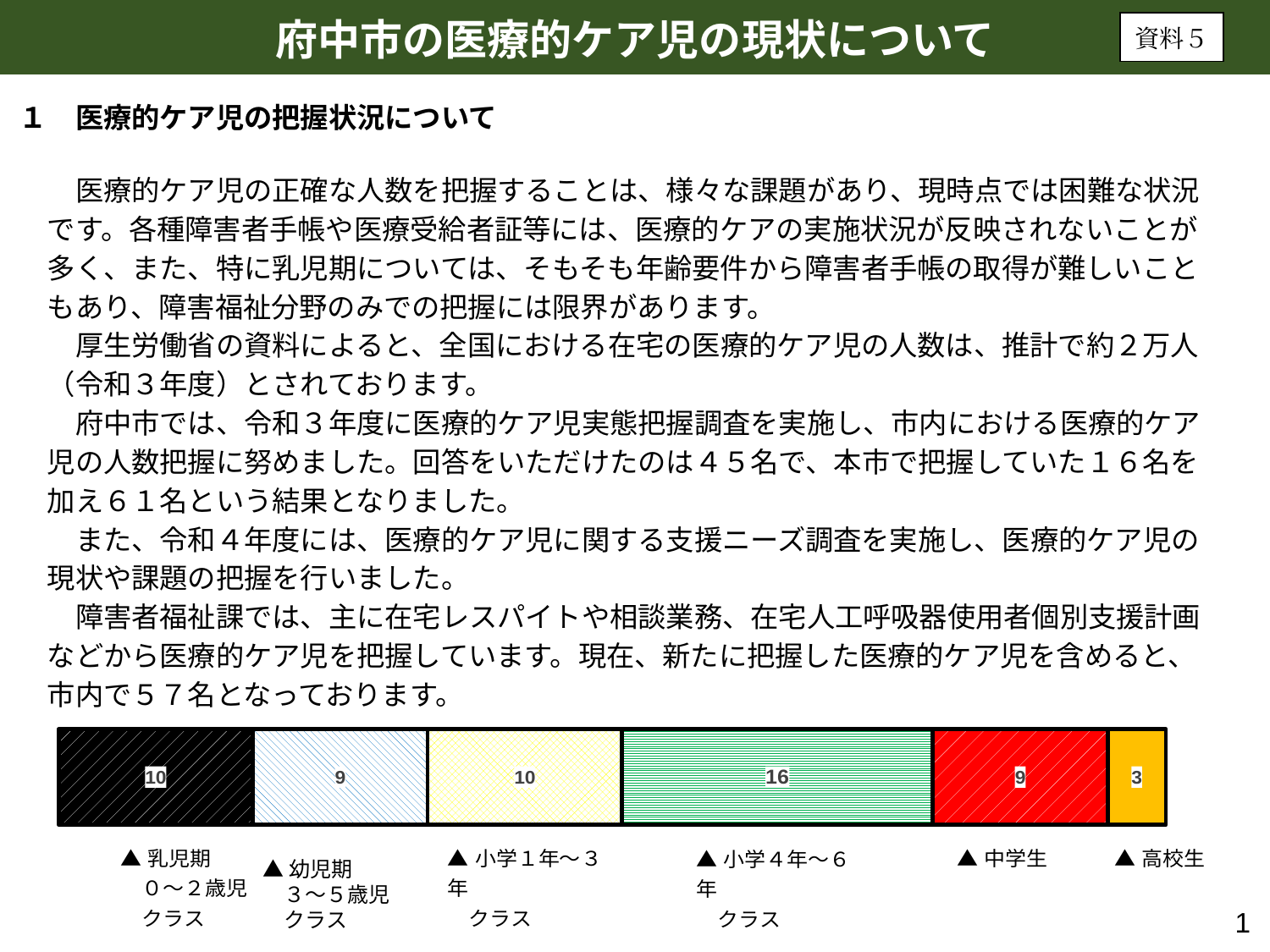

| 府中市の医療的ケア児の現状について |
| --- |
| 資料５ |
| --- |
１　医療的ケア児の把握状況について

　　医療的ケア児の正確な人数を把握することは、様々な課題があり、現時点では困難な状況
　です。各種障害者手帳や医療受給者証等には、医療的ケアの実施状況が反映されないことが
　多く、また、特に乳児期については、そもそも年齢要件から障害者手帳の取得が難しいこと
　もあり、障害福祉分野のみでの把握には限界があります。
　　厚生労働省の資料によると、全国における在宅の医療的ケア児の人数は、推計で約２万人
　（令和３年度）とされております。
　　府中市では、令和３年度に医療的ケア児実態把握調査を実施し、市内における医療的ケア
　児の人数把握に努めました。回答をいただけたのは４５名で、本市で把握していた１６名を
　加え６１名という結果となりました。
　　また、令和４年度には、医療的ケア児に関する支援ニーズ調査を実施し、医療的ケア児の
　現状や課題の把握を行いました。
　　障害者福祉課では、主に在宅レスパイトや相談業務、在宅人工呼吸器使用者個別支援計画
　などから医療的ケア児を把握しています。現在、新たに把握した医療的ケア児を含めると、
　市内で５７名となっております。

### Chart

| Category | 乳児期 | 幼児期 | 小学１年生～３年生 | 小学４年生～６年生 | 中学生 | 高校生 |
|---|---|---|---|---|---|---|
▲幼児期
　３～５歳児
　クラス
1